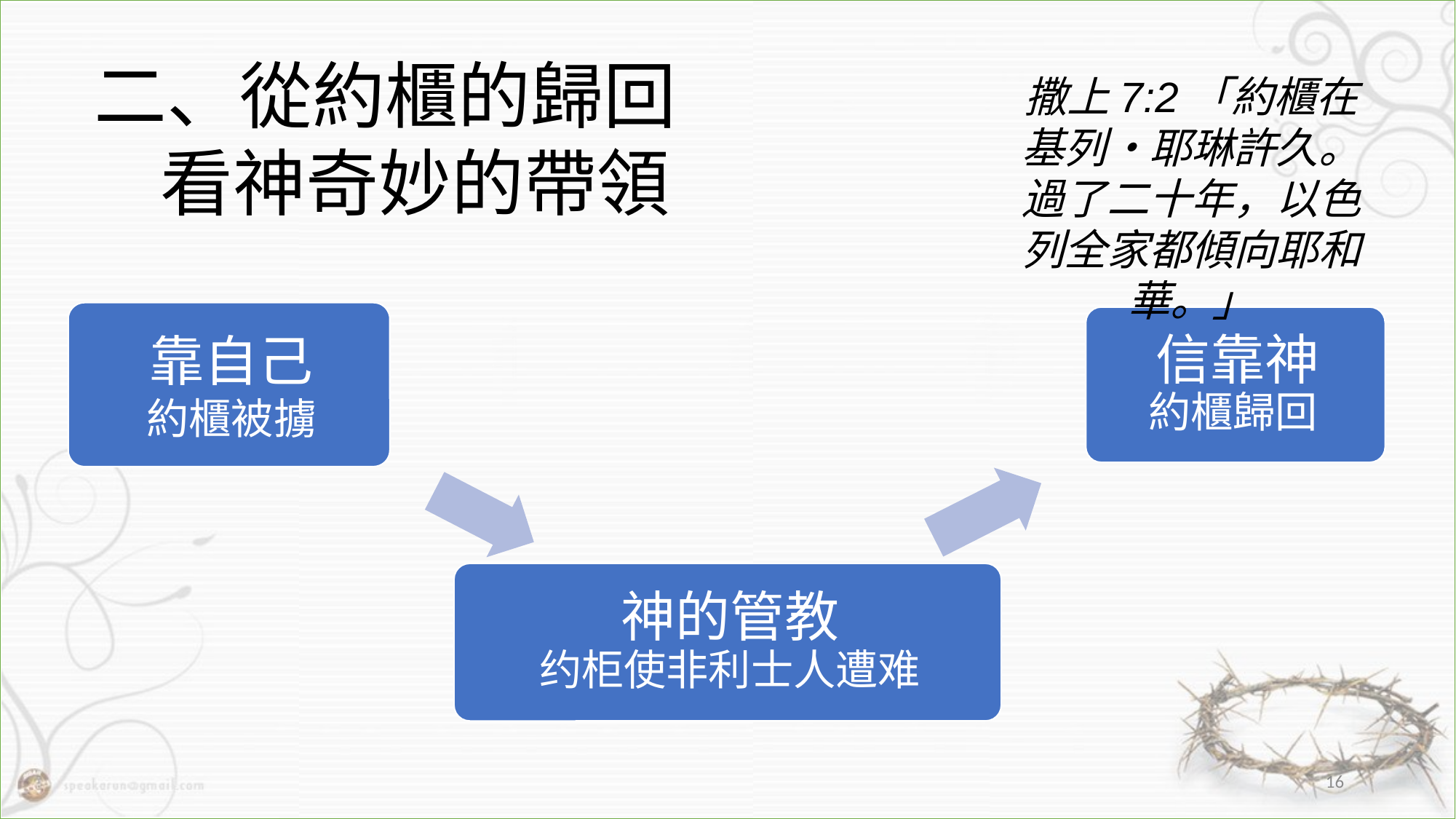

二、從約櫃的歸回
   看神奇妙的帶領
撒上7:2「約櫃在基列‧耶琳許久。過了二十年，以色列全家都傾向耶和華。」
靠自己
約櫃被擄

神的管教
约柜使非利士人遭难

信靠神
約櫃歸回
16